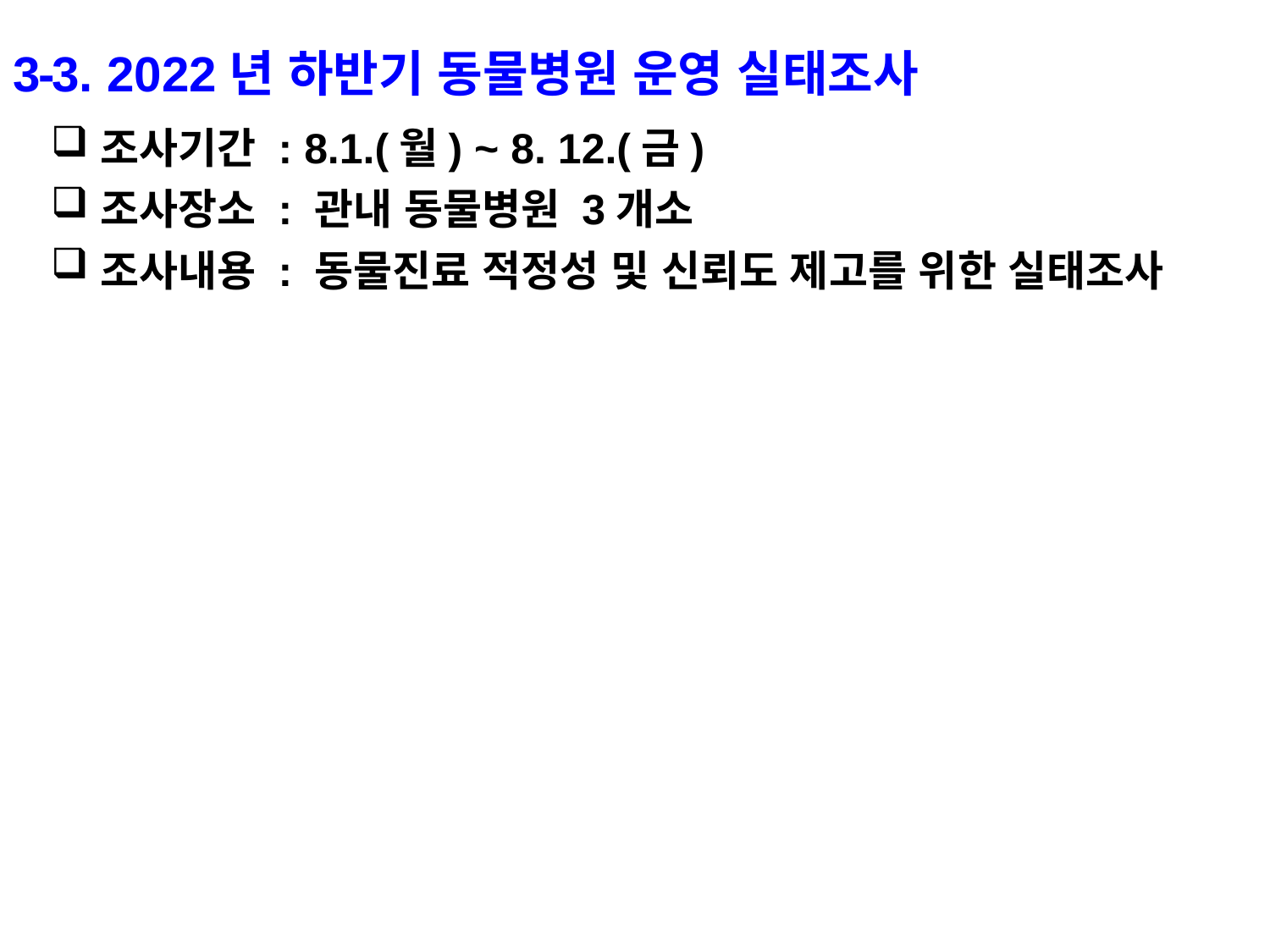

3-3. 2022년 하반기 동물병원 운영 실태조사
조사기간 : 8.1.(월) ~ 8. 12.(금)
조사장소 : 관내 동물병원 3개소
조사내용 : 동물진료 적정성 및 신뢰도 제고를 위한 실태조사